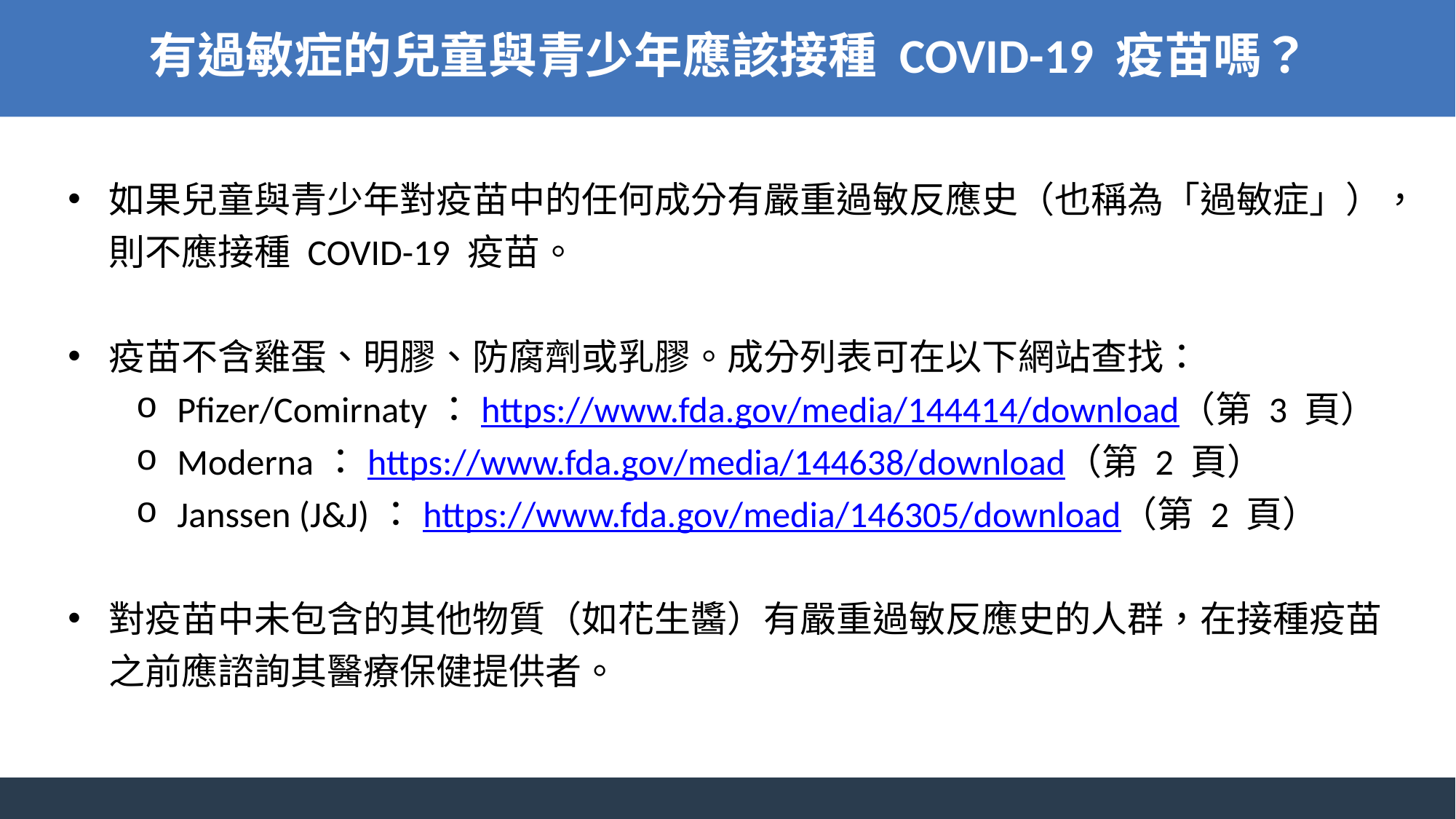

有過敏症的兒童與青少年應該接種 COVID-19 疫苗嗎？
如果兒童與青少年對疫苗中的任何成分有嚴重過敏反應史（也稱為「過敏症」），則不應接種 COVID-19 疫苗。

疫苗不含雞蛋、明膠、防腐劑或乳膠。成分列表可在以下網站查找：
Pfizer/Comirnaty：https://www.fda.gov/media/144414/download（第 3 頁）
Moderna：https://www.fda.gov/media/144638/download（第 2 頁）
Janssen (J&J)：https://www.fda.gov/media/146305/download（第 2 頁）

對疫苗中未包含的其他物質（如花生醬）有嚴重過敏反應史的人群，在接種疫苗之前應諮詢其醫療保健提供者。